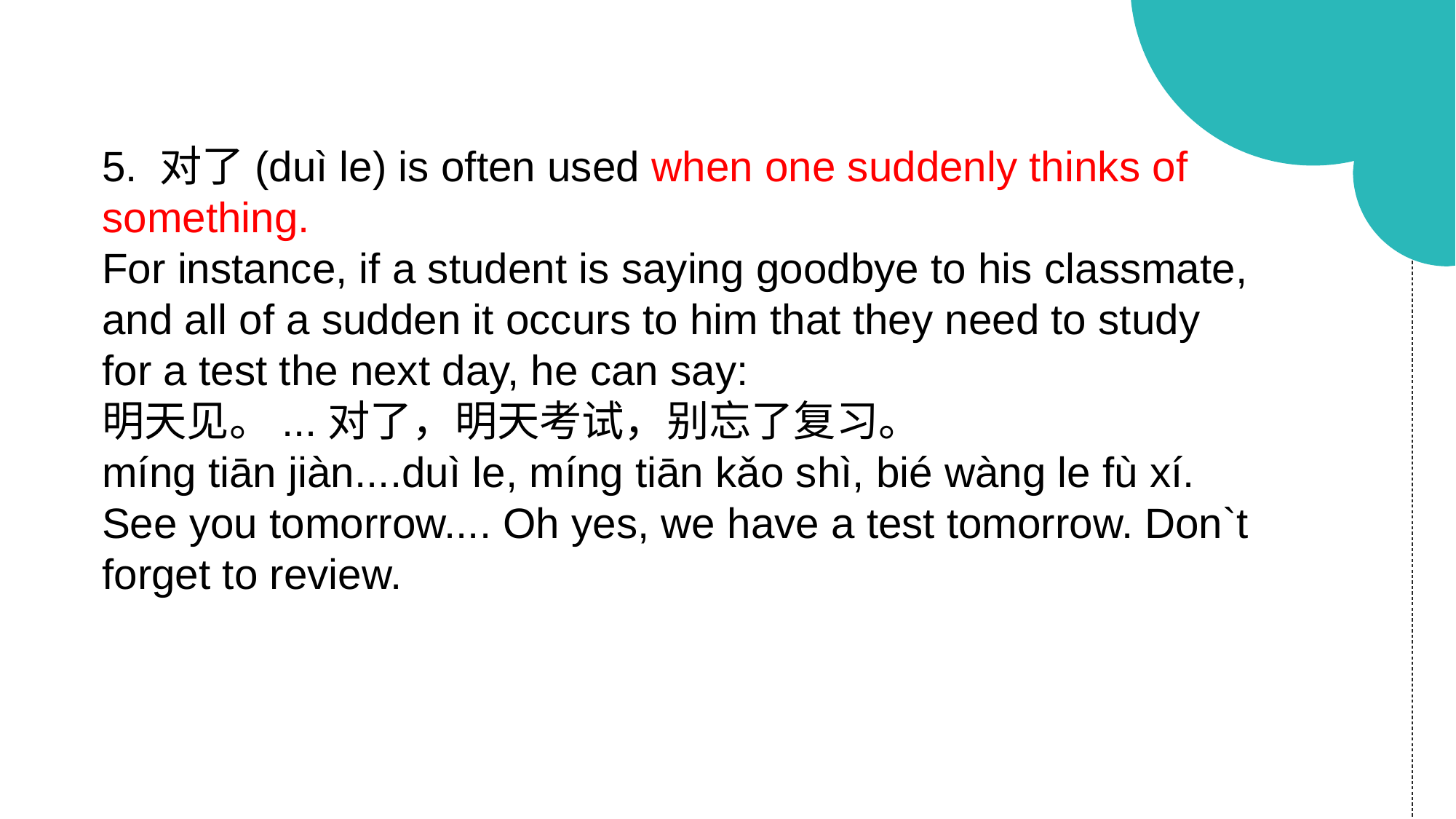

5. 对了(duì le) is often used when one suddenly thinks of something.
For instance, if a student is saying goodbye to his classmate, and all of a sudden it occurs to him that they need to study for a test the next day, he can say:
明天见。...对了，明天考试，别忘了复习。
míng tiān jiàn....duì le, míng tiān kǎo shì, bié wàng le fù xí.
See you tomorrow.... Oh yes, we have a test tomorrow. Don`t forget to review.